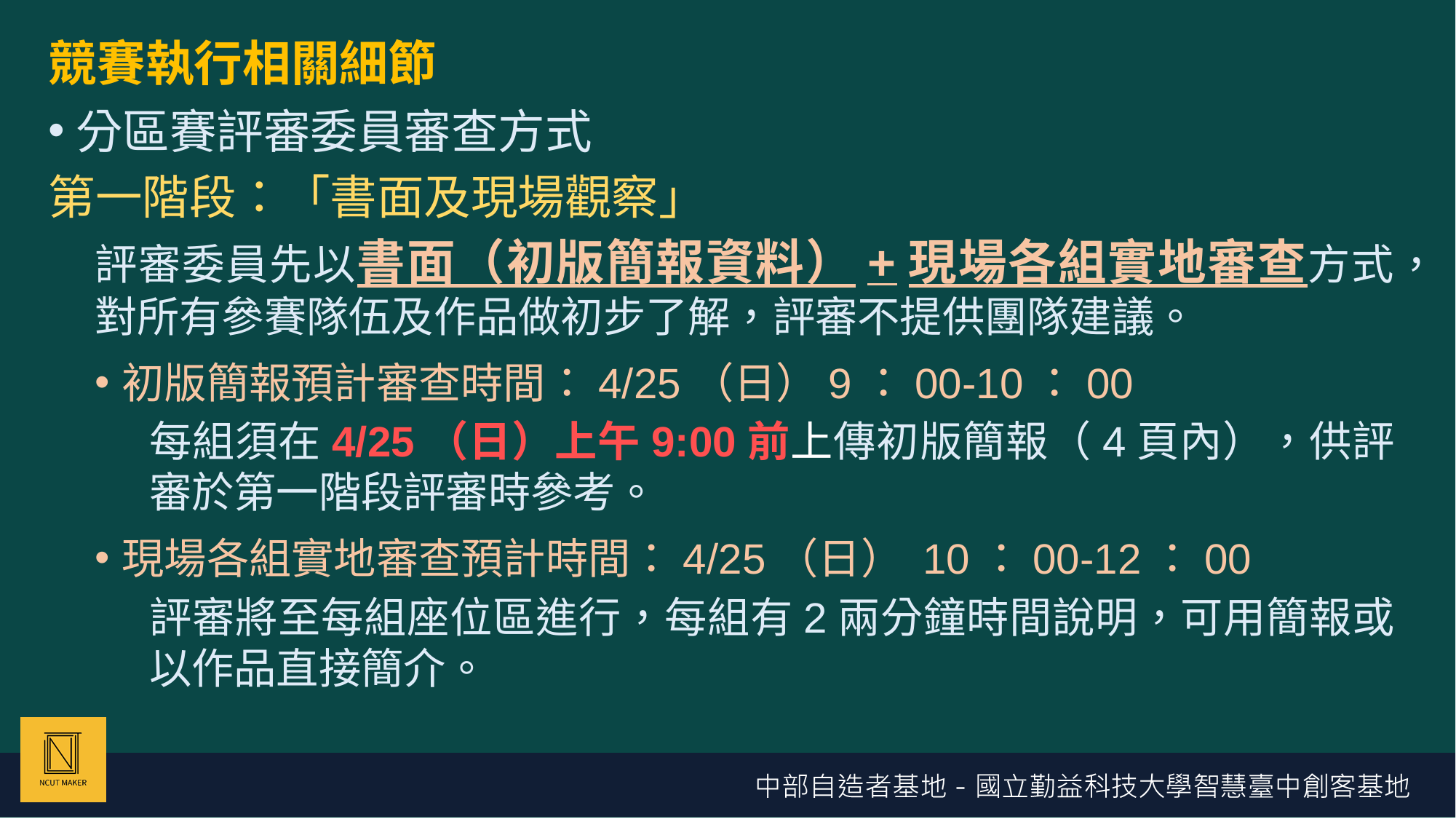

競賽執行相關細節
分區賽評審委員審查方式
第一階段：「書面及現場觀察」
評審委員先以書面（初版簡報資料）+現場各組實地審查方式，對所有參賽隊伍及作品做初步了解，評審不提供團隊建議。
初版簡報預計審查時間：4/25（日）9：00-10：00
每組須在4/25（日）上午9:00前上傳初版簡報（4頁內），供評審於第一階段評審時參考。
現場各組實地審查預計時間：4/25（日） 10：00-12：00
評審將至每組座位區進行，每組有2兩分鐘時間說明，可用簡報或以作品直接簡介。